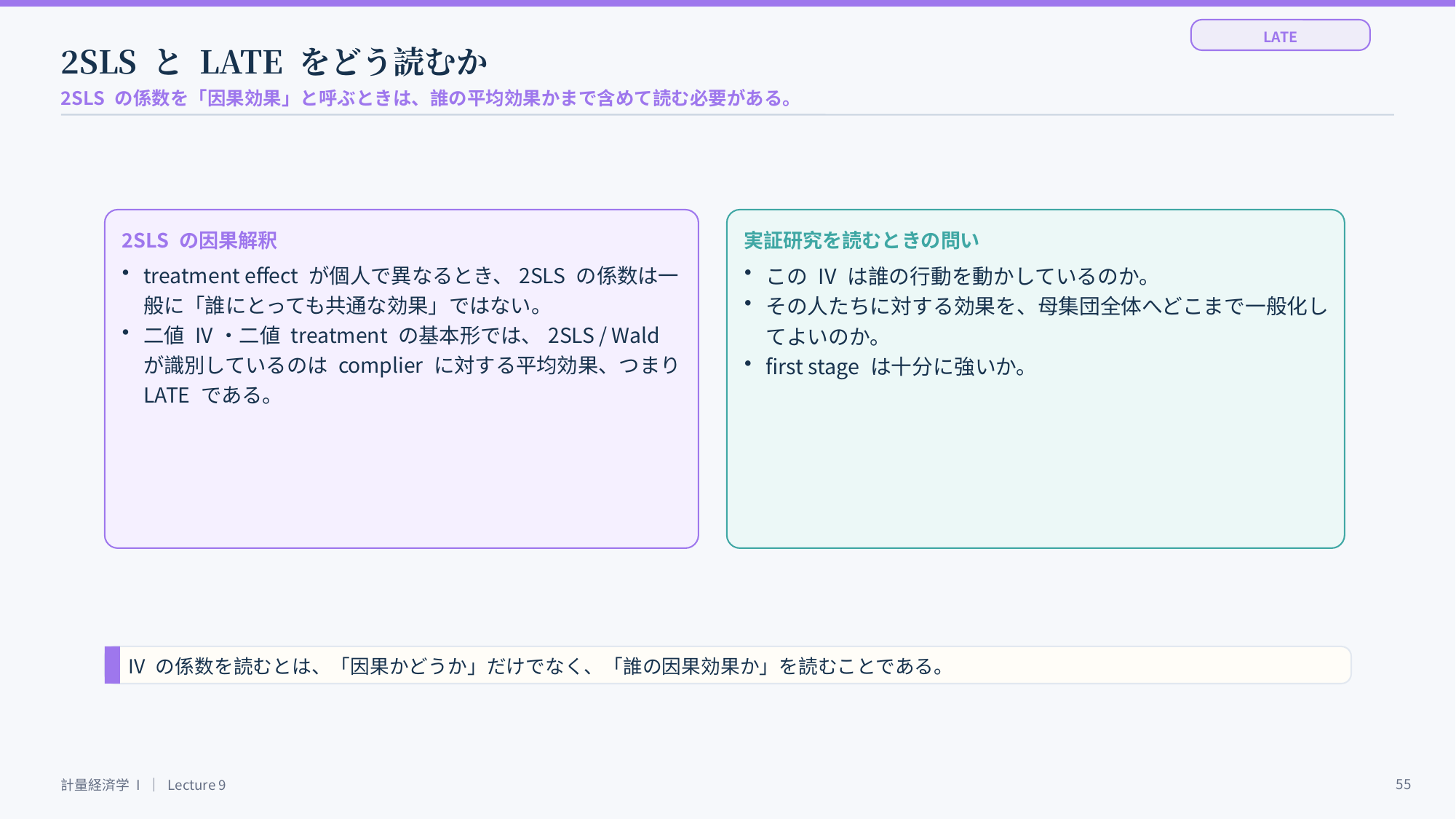

LATE
2SLS と LATE をどう読むか
2SLS の係数を「因果効果」と呼ぶときは、誰の平均効果かまで含めて読む必要がある。

2SLS の因果解釈
実証研究を読むときの問い
treatment effect が個人で異なるとき、2SLS の係数は一般に「誰にとっても共通な効果」ではない。
二値 IV・二値 treatment の基本形では、2SLS / Wald が識別しているのは complier に対する平均効果、つまり LATE である。
この IV は誰の行動を動かしているのか。
その人たちに対する効果を、母集団全体へどこまで一般化してよいのか。
first stage は十分に強いか。

IV の係数を読むとは、「因果かどうか」だけでなく、「誰の因果効果か」を読むことである。
55
計量経済学 I ｜ Lecture 9